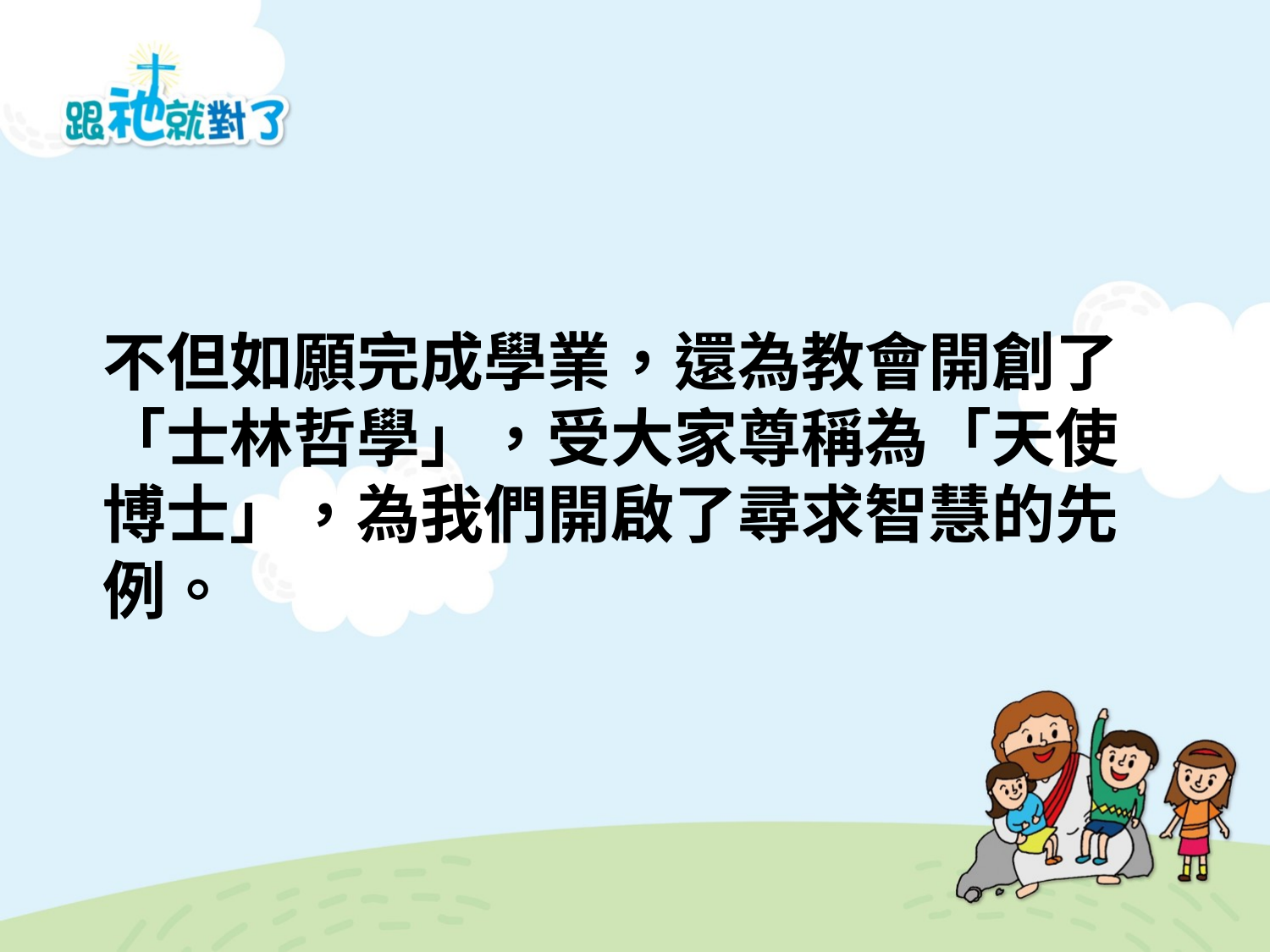

不但如願完成學業，還為教會開創了「士林哲學」，受大家尊稱為「天使博士」，為我們開啟了尋求智慧的先例。